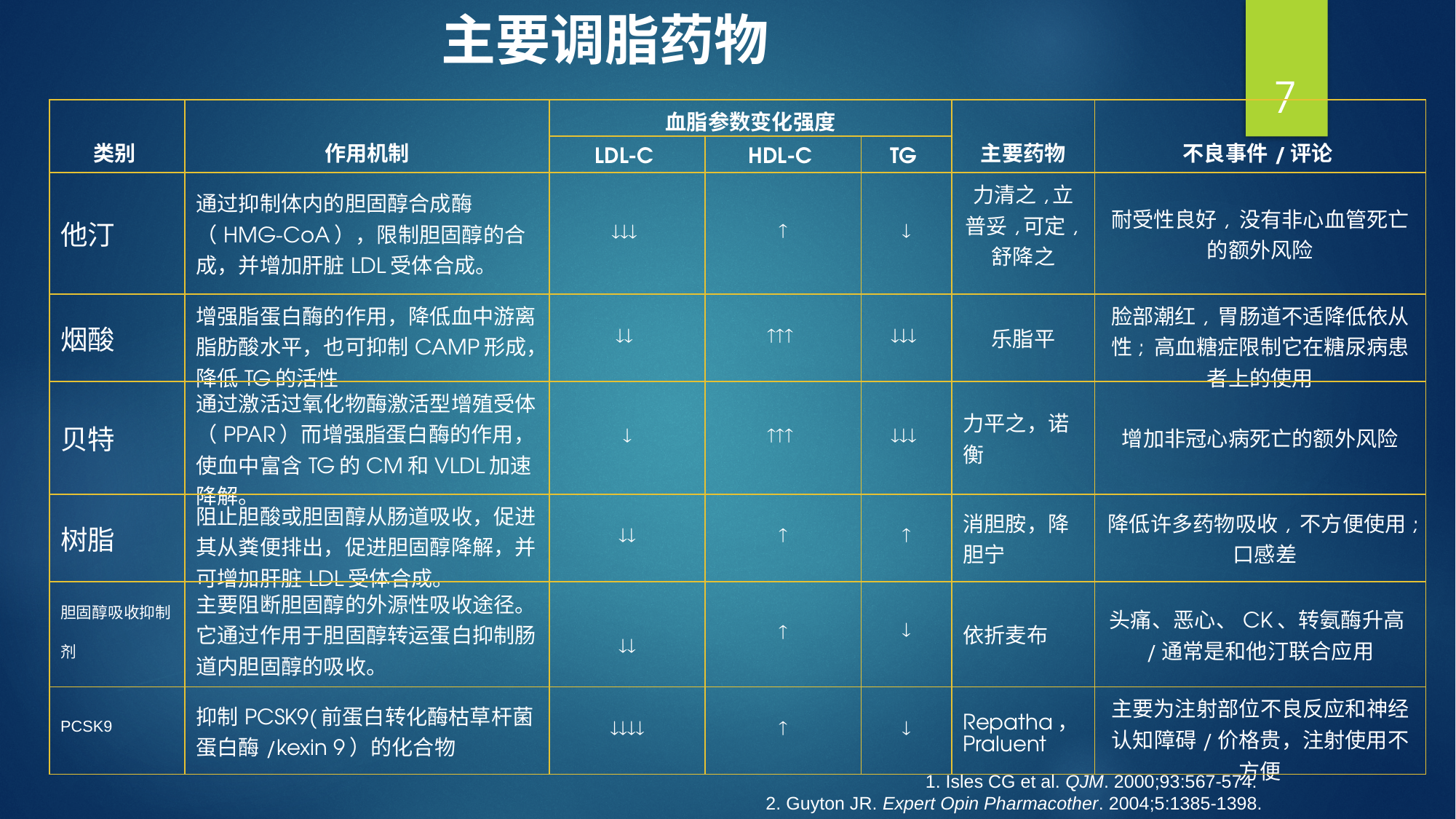

主要调脂药物
7
| 类别 | 作用机制 | 血脂参数变化强度 |  |  | 主要药物 | 不良事件/评论 |
| --- | --- | --- | --- | --- | --- | --- |
|  |  | LDL-C | HDL-C | TG |  |  |
| 他汀 | 通过抑制体内的胆固醇合成酶（HMG-CoA），限制胆固醇的合成，并增加肝脏LDL受体合成。 | ↓↓↓ | ↑ | ↓ | 力清之,立普妥,可定,舒降之 | 耐受性良好, 没有非心血管死亡的额外风险 |
| 烟酸 | 增强脂蛋白酶的作用，降低血中游离脂肪酸水平，也可抑制CAMP形成，降低TG的活性 | ↓↓ | ↑↑↑ | ↓↓↓ | 乐脂平 | 脸部潮红, 胃肠道不适降低依从性; 高血糖症限制它在糖尿病患者上的使用 |
| 贝特 | 通过激活过氧化物酶激活型增殖受体（PPAR）而增强脂蛋白酶的作用，使血中富含TG的CM和VLDL加速降解。 | ↓ | ↑↑↑ | ↓↓↓ | 力平之，诺衡 | 增加非冠心病死亡的额外风险 |
| 树脂 | 阻止胆酸或胆固醇从肠道吸收，促进其从粪便排出，促进胆固醇降解，并可增加肝脏LDL受体合成。 | ↓↓ | ↑ | ↑ | 消胆胺，降胆宁 | 降低许多药物吸收, 不方便使用; 口感差 |
| 胆固醇吸收抑制剂 | 主要阻断胆固醇的外源性吸收途径。它通过作用于胆固醇转运蛋白抑制肠道内胆固醇的吸收。 | ↓↓ | ↑ | ↓ | 依折麦布 | 头痛、恶心、CK、转氨酶升高/通常是和他汀联合应用 |
| PCSK9 | 抑制PCSK9(前蛋白转化酶枯草杆菌蛋白酶/kexin 9）的化合物 | ↓↓↓↓ | ↑ | ↓ | Repatha，Praluent | 主要为注射部位不良反应和神经认知障碍/价格贵，注射使用不方便 |
1. Isles CG et al. QJM. 2000;93:567-574.
2. Guyton JR. Expert Opin Pharmacother. 2004;5:1385-1398.